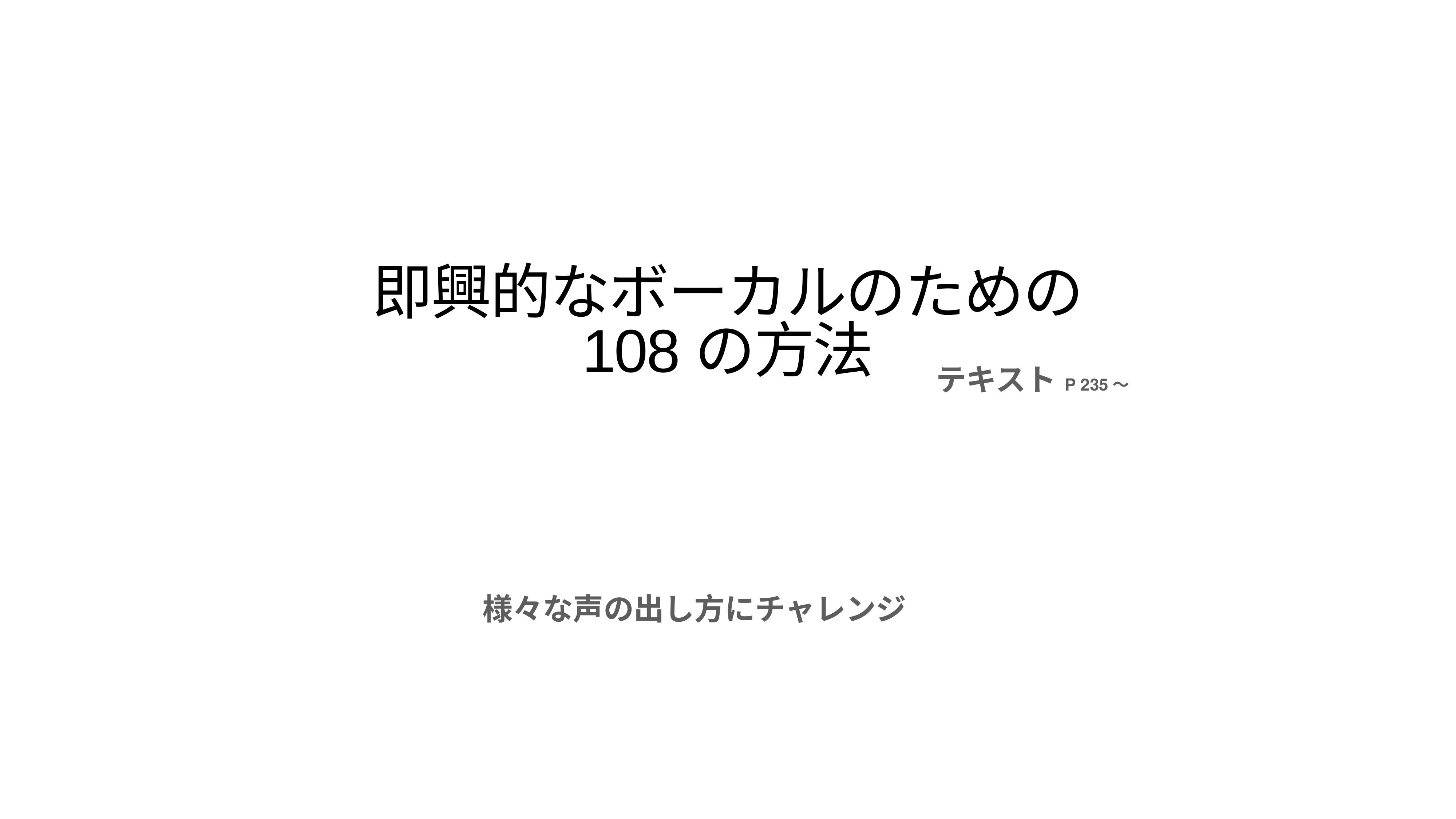

即興的なボーカルのための
108の方法
テキスト P 235〜
様々な声の出し方にチャレンジ